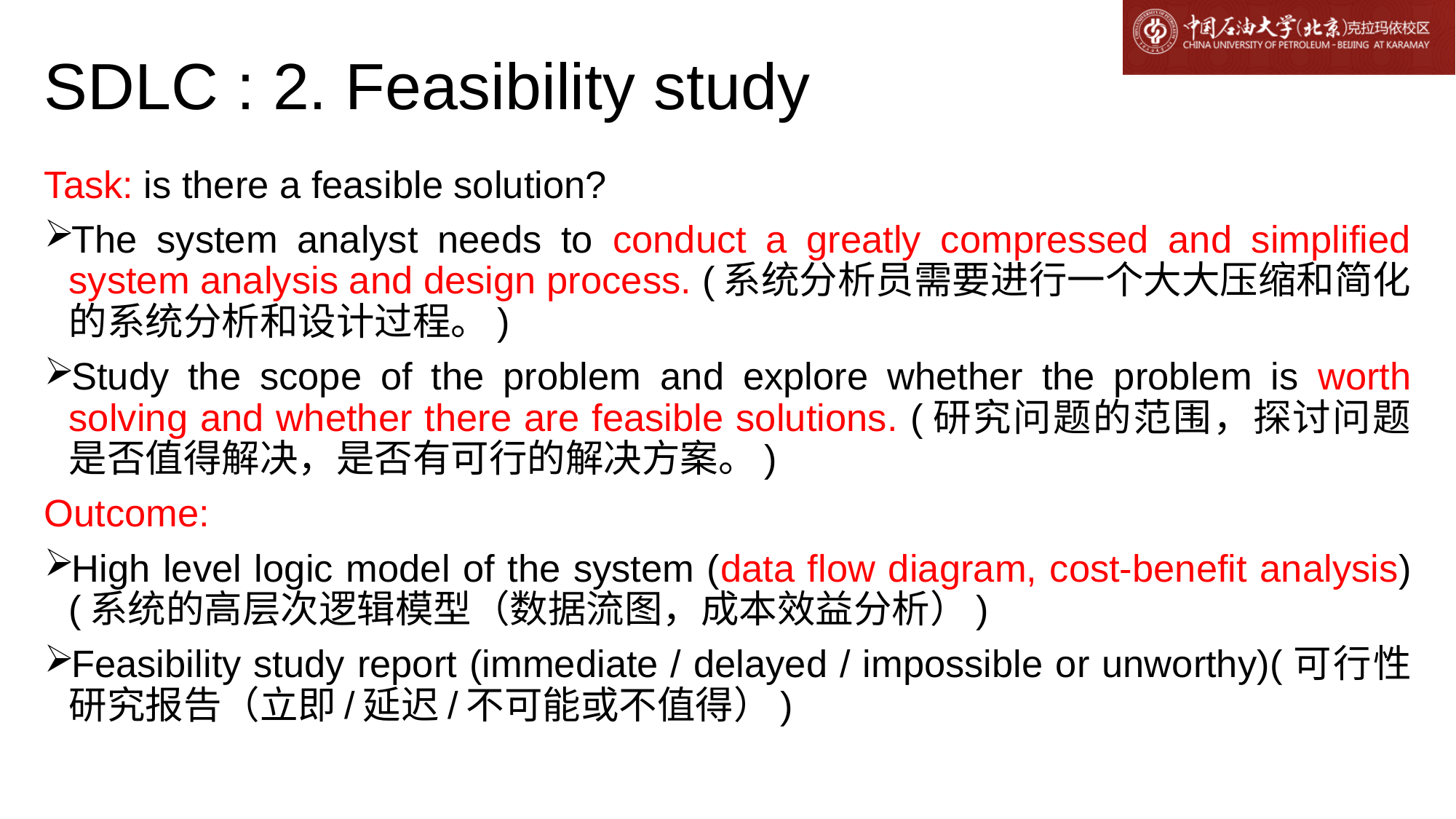

# SDLC : 2. Feasibility study
Task: is there a feasible solution?
The system analyst needs to conduct a greatly compressed and simplified system analysis and design process. (系统分析员需要进行一个大大压缩和简化的系统分析和设计过程。)
Study the scope of the problem and explore whether the problem is worth solving and whether there are feasible solutions. (研究问题的范围，探讨问题是否值得解决，是否有可行的解决方案。)
Outcome:
High level logic model of the system (data flow diagram, cost-benefit analysis)(系统的高层次逻辑模型（数据流图，成本效益分析）)
Feasibility study report (immediate / delayed / impossible or unworthy)(可行性研究报告（立即/延迟/不可能或不值得）)